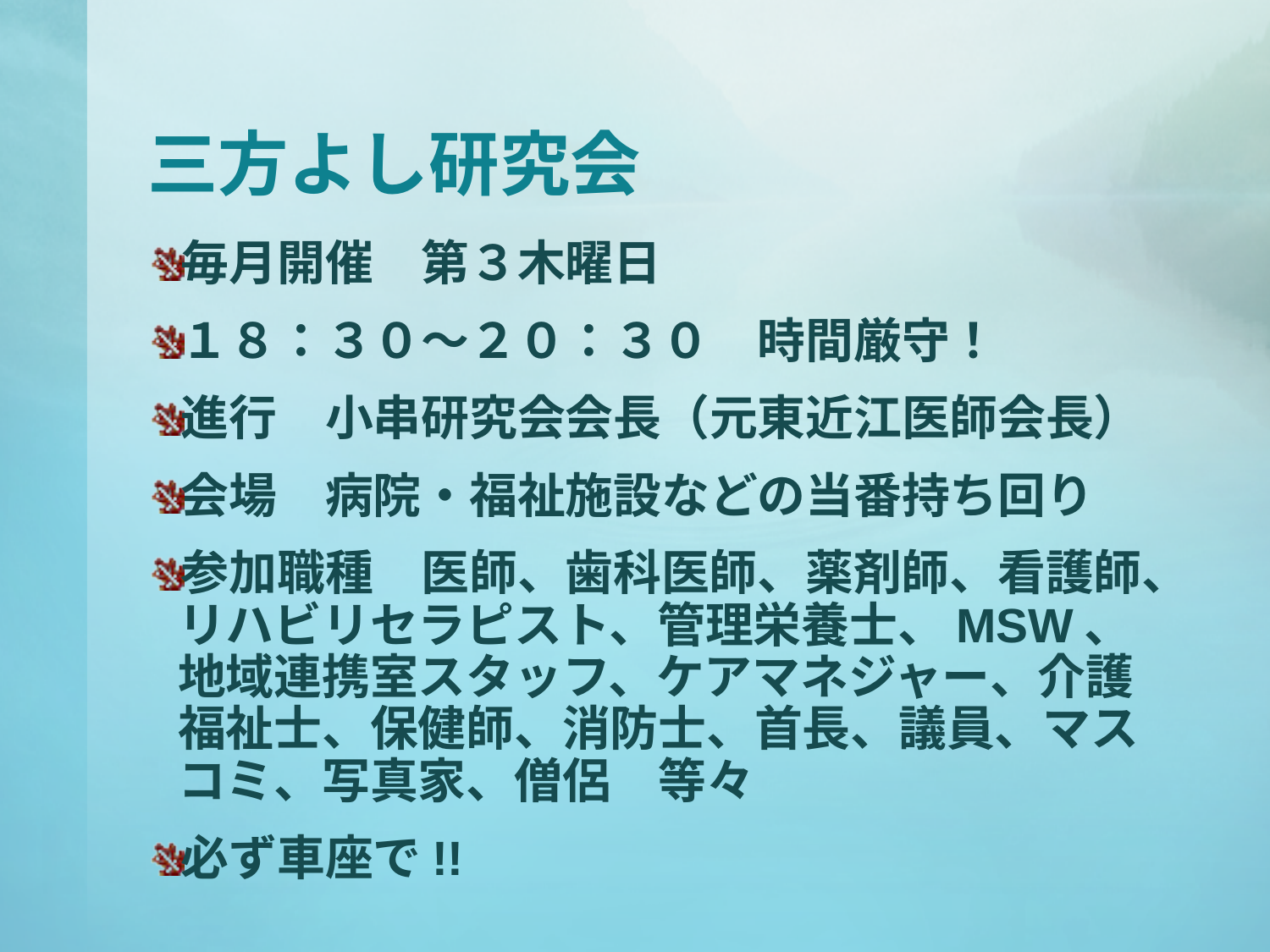

# 三方よし研究会
毎月開催　第３木曜日
１８：３０～２０：３０　時間厳守！
進行　小串研究会会長（元東近江医師会長）
会場　病院・福祉施設などの当番持ち回り
参加職種　医師、歯科医師、薬剤師、看護師、リハビリセラピスト、管理栄養士、MSW、地域連携室スタッフ、ケアマネジャー、介護福祉士、保健師、消防士、首長、議員、マスコミ、写真家、僧侶　等々
必ず車座で!!